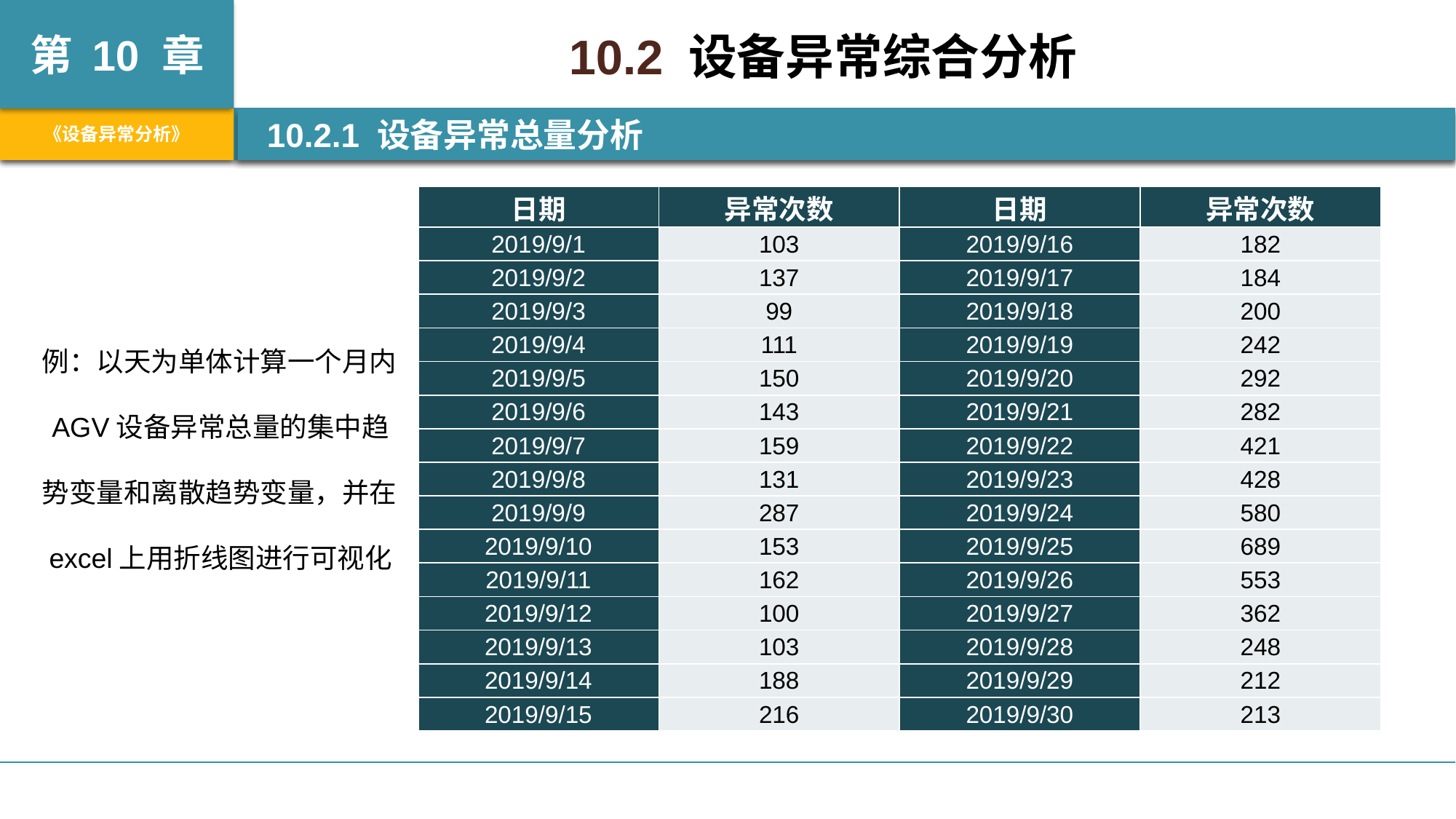

10.2 设备异常综合分析
  10.2.1 设备异常总量分析
| 日期 | 异常次数 | 日期 | 异常次数 |
| --- | --- | --- | --- |
| 2019/9/1 | 103 | 2019/9/16 | 182 |
| 2019/9/2 | 137 | 2019/9/17 | 184 |
| 2019/9/3 | 99 | 2019/9/18 | 200 |
| 2019/9/4 | 111 | 2019/9/19 | 242 |
| 2019/9/5 | 150 | 2019/9/20 | 292 |
| 2019/9/6 | 143 | 2019/9/21 | 282 |
| 2019/9/7 | 159 | 2019/9/22 | 421 |
| 2019/9/8 | 131 | 2019/9/23 | 428 |
| 2019/9/9 | 287 | 2019/9/24 | 580 |
| 2019/9/10 | 153 | 2019/9/25 | 689 |
| 2019/9/11 | 162 | 2019/9/26 | 553 |
| 2019/9/12 | 100 | 2019/9/27 | 362 |
| 2019/9/13 | 103 | 2019/9/28 | 248 |
| 2019/9/14 | 188 | 2019/9/29 | 212 |
| 2019/9/15 | 216 | 2019/9/30 | 213 |
例：以天为单体计算一个月内AGV设备异常总量的集中趋势变量和离散趋势变量，并在excel上用折线图进行可视化